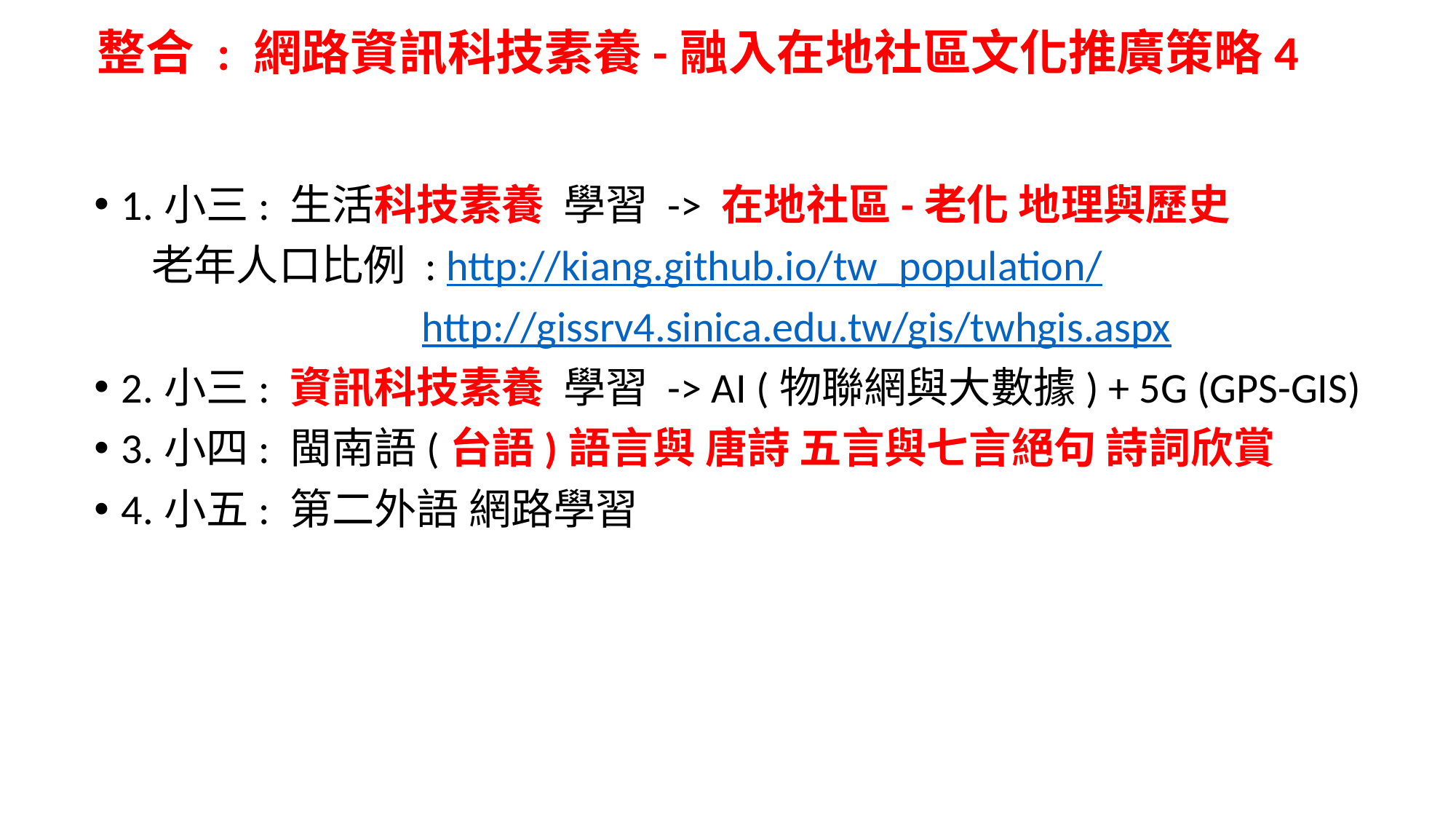

整合 : 網路資訊科技素養-融入在地社區文化推廣策略4
# 1.小三: 生活科技素養  學習 -> 在地社區-老化 地理與歷史
     老年人口比例 : http://kiang.github.io/tw_population/
                                  http://gissrv4.sinica.edu.tw/gis/twhgis.aspx
2.小三: 資訊科技素養  學習 -> AI (物聯網與大數據) + 5G (GPS-GIS)
3.小四: 閩南語(台語)語言與 唐詩 五言與七言絕句 詩詞欣賞
4.小五: 第二外語 網路學習